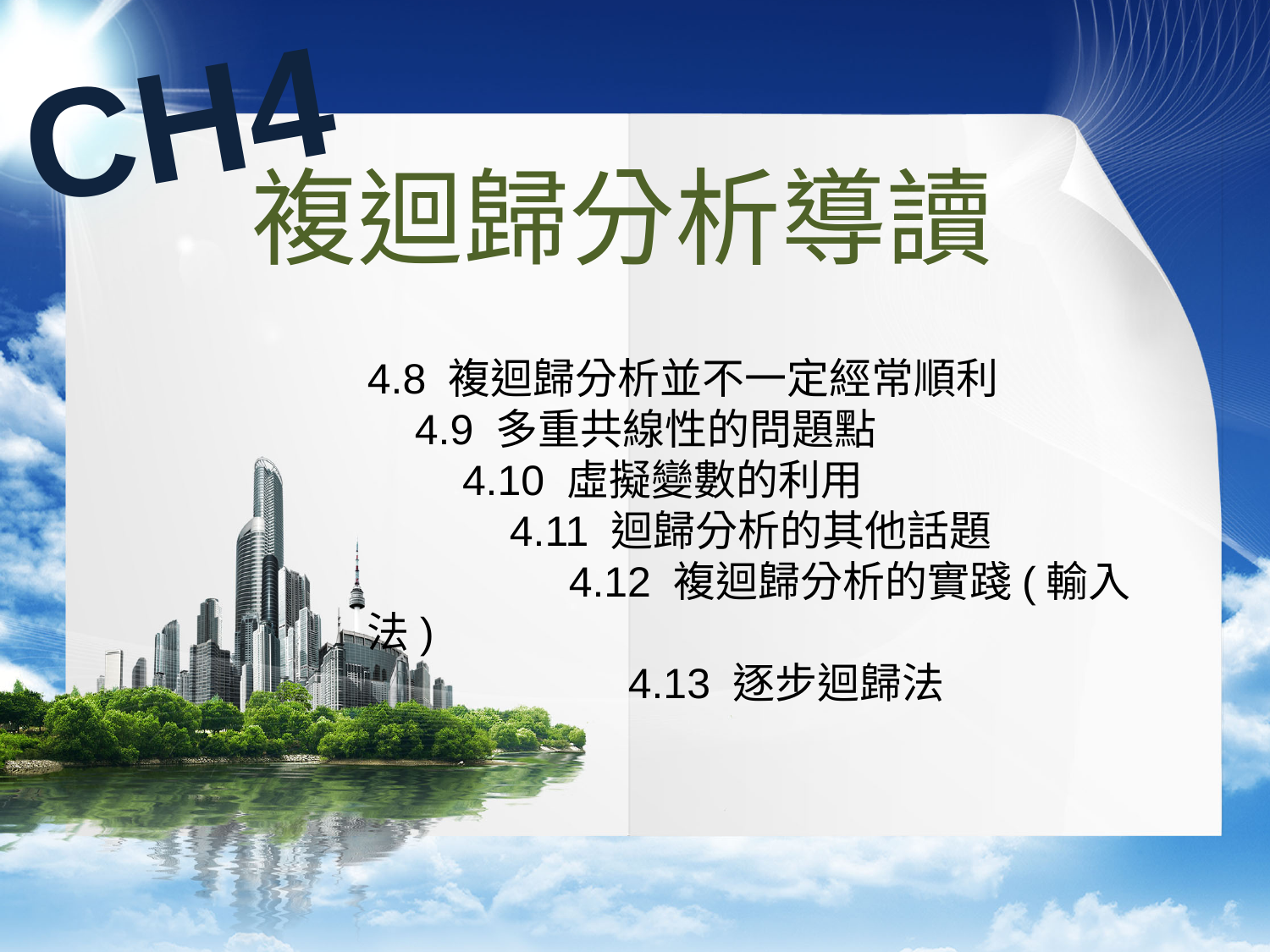

CH4
複迴歸分析導讀
4.8 複迴歸分析並不一定經常順利
    4.9 多重共線性的問題點
        4.10 虛擬變數的利用
            4.11 迴歸分析的其他話題
                 4.12 複迴歸分析的實踐(輸入法)
                      4.13 逐步迴歸法